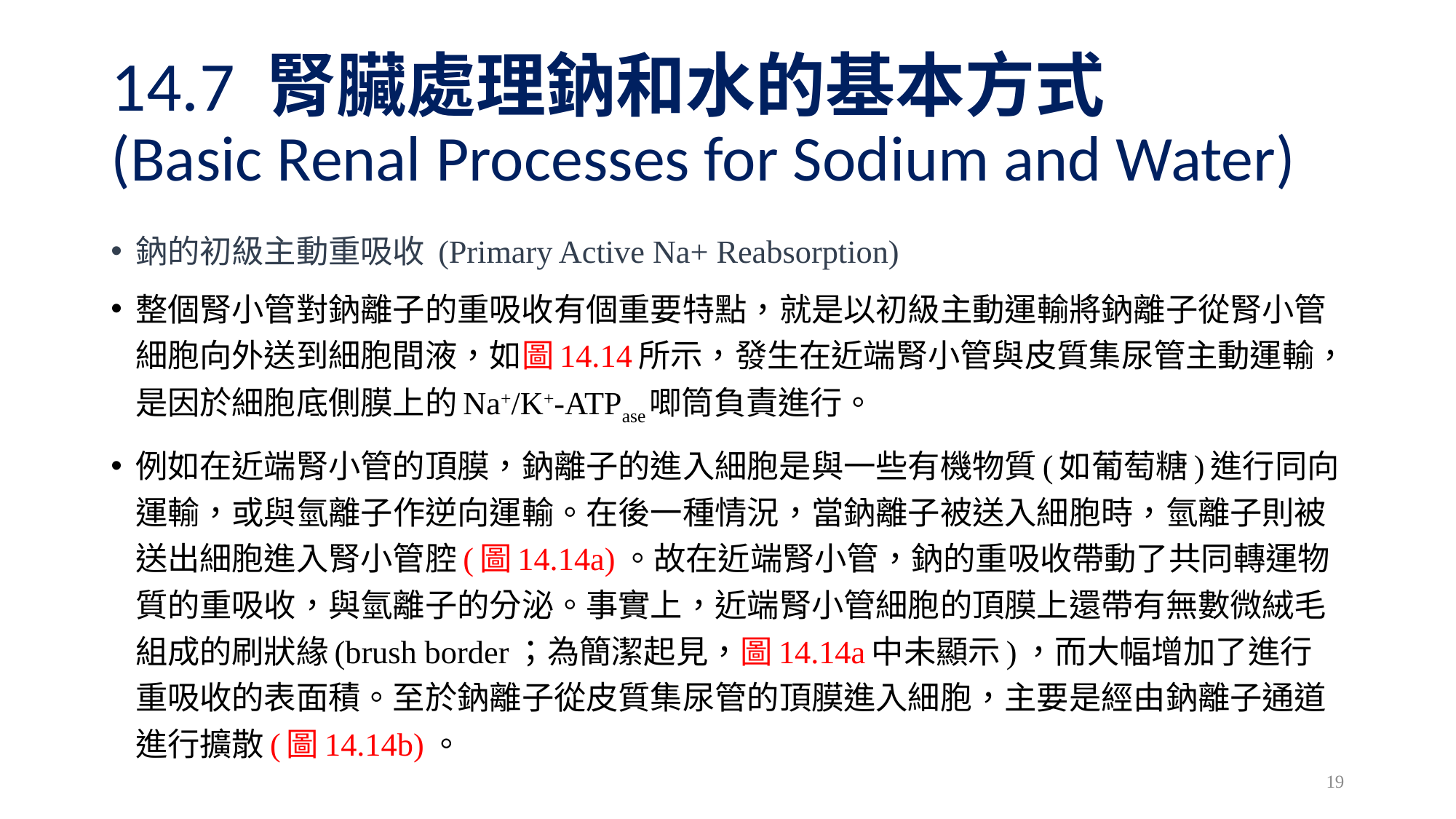

# 14.7 腎臟處理鈉和水的基本方式 (Basic Renal Processes for Sodium and Water)
鈉的初級主動重吸收 (Primary Active Na+ Reabsorption)
整個腎小管對鈉離子的重吸收有個重要特點，就是以初級主動運輸將鈉離子從腎小管細胞向外送到細胞間液，如圖14.14所示，發生在近端腎小管與皮質集尿管主動運輸，是因於細胞底側膜上的Na+/K+-ATPase唧筒負責進行。
例如在近端腎小管的頂膜，鈉離子的進入細胞是與一些有機物質(如葡萄糖)進行同向運輸，或與氫離子作逆向運輸。在後一種情況，當鈉離子被送入細胞時，氫離子則被送出細胞進入腎小管腔(圖14.14a)。故在近端腎小管，鈉的重吸收帶動了共同轉運物質的重吸收，與氫離子的分泌。事實上，近端腎小管細胞的頂膜上還帶有無數微絨毛組成的刷狀緣(brush border；為簡潔起見，圖14.14a中未顯示)，而大幅增加了進行重吸收的表面積。至於鈉離子從皮質集尿管的頂膜進入細胞，主要是經由鈉離子通道進行擴散(圖14.14b)。

19